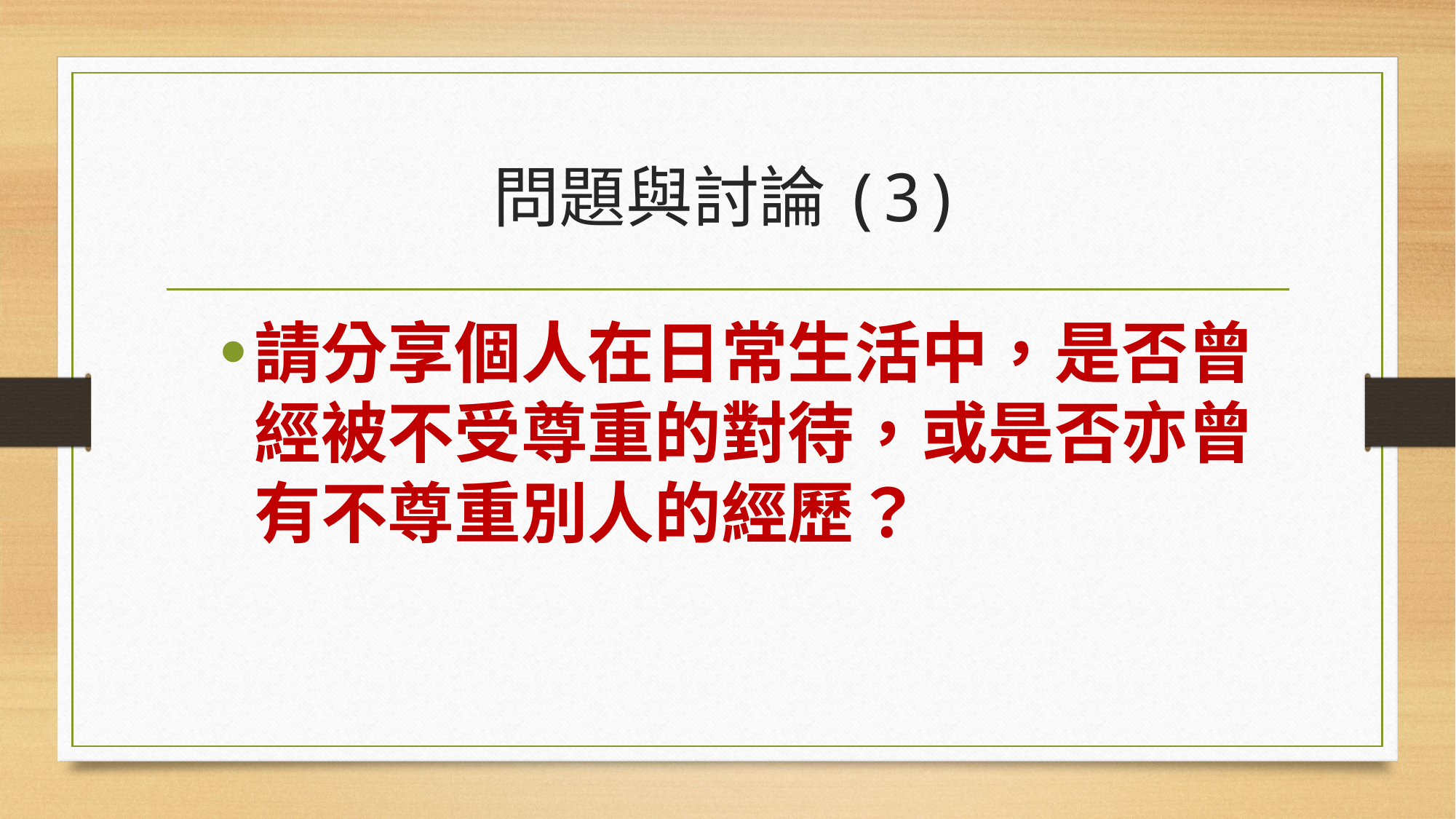

# 問題與討論(3)
請分享個人在日常生活中，是否曾經被不受尊重的對待，或是否亦曾有不尊重別人的經歷？